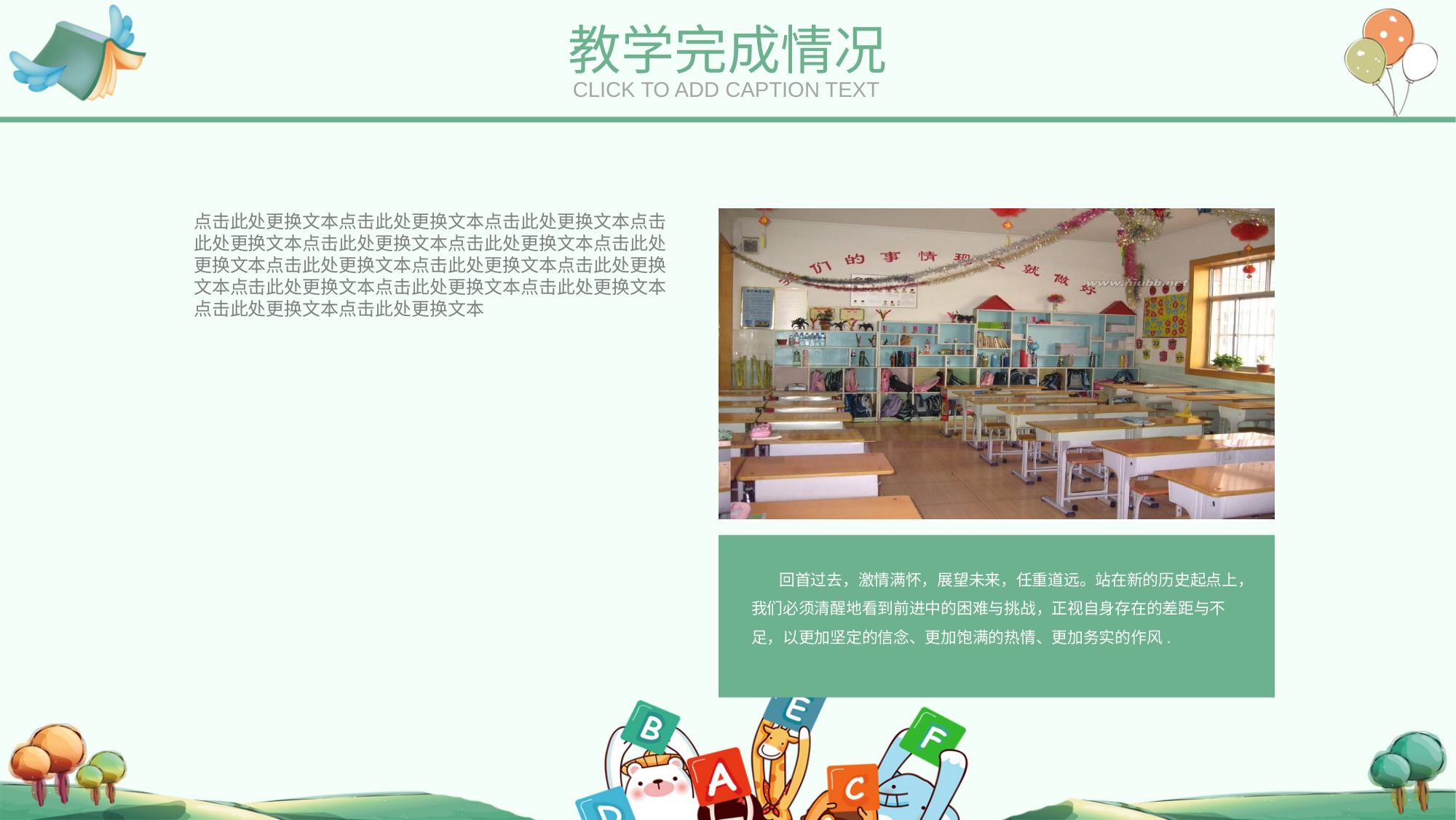

教学完成情况
CLICK TO ADD CAPTION TEXT

点击此处更换文本点击此处更换文本点击此处更换文本点击此处更换文本点击此处更换文本点击此处更换文本点击此处更换文本点击此处更换文本点击此处更换文本点击此处更换文本点击此处更换文本点击此处更换文本点击此处更换文本点击此处更换文本点击此处更换文本

       回首过去，激情满怀，展望未来，任重道远。站在新的历史起点上，我们必须清醒地看到前进中的困难与挑战，正视自身存在的差距与不足，以更加坚定的信念、更加饱满的热情、更加务实的作风.